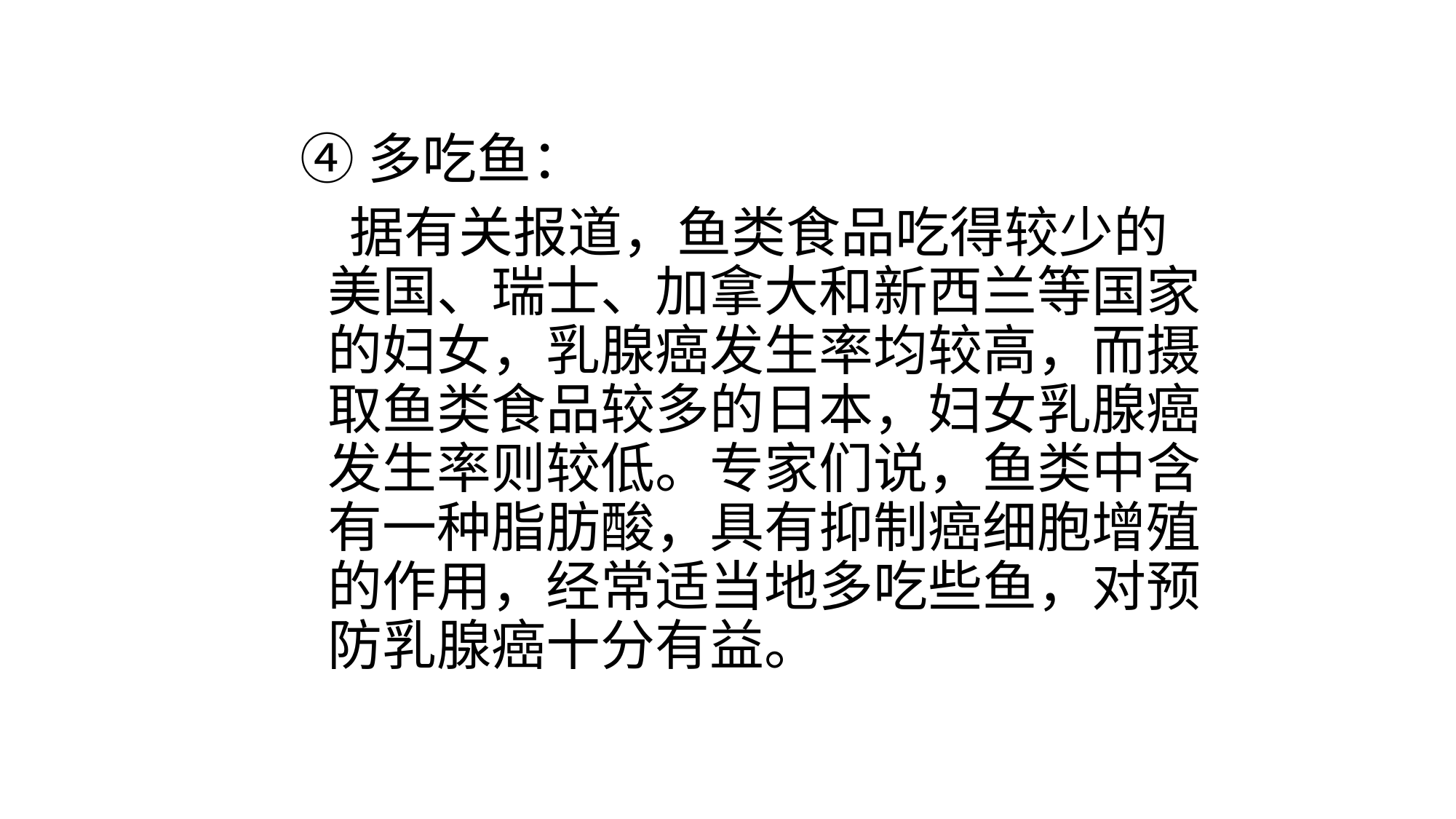

④多吃鱼：
   据有关报道，鱼类食品吃得较少的美国、瑞士、加拿大和新西兰等国家的妇女，乳腺癌发生率均较高，而摄取鱼类食品较多的日本，妇女乳腺癌发生率则较低。专家们说，鱼类中含有一种脂肪酸，具有抑制癌细胞增殖的作用，经常适当地多吃些鱼，对预防乳腺癌十分有益。